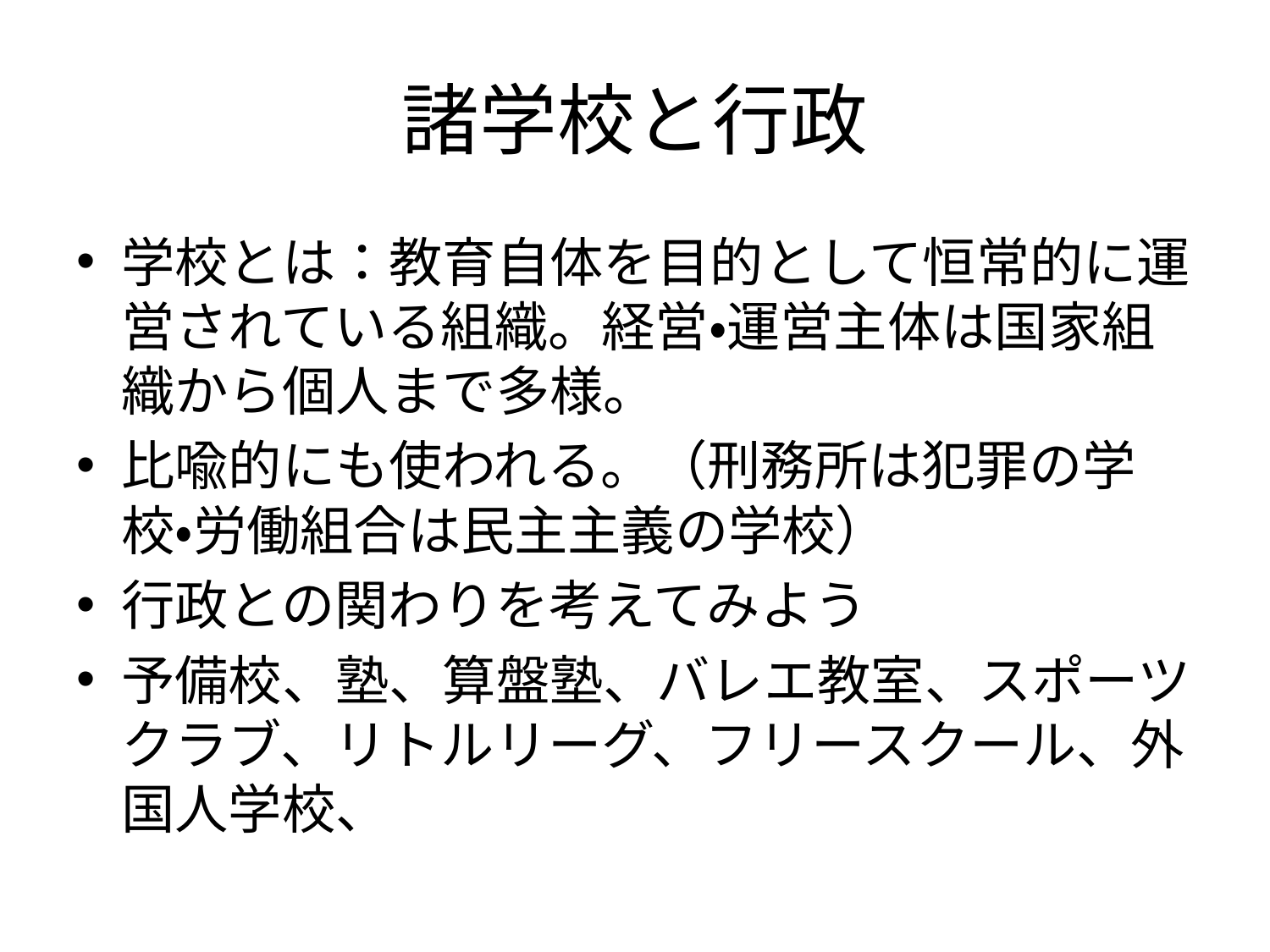

# 諸学校と行政
学校とは：教育自体を目的として恒常的に運営されている組織。経営・運営主体は国家組織から個人まで多様。
比喩的にも使われる。（刑務所は犯罪の学校・労働組合は民主主義の学校）
行政との関わりを考えてみよう
予備校、塾、算盤塾、バレエ教室、スポーツクラブ、リトルリーグ、フリースクール、外国人学校、